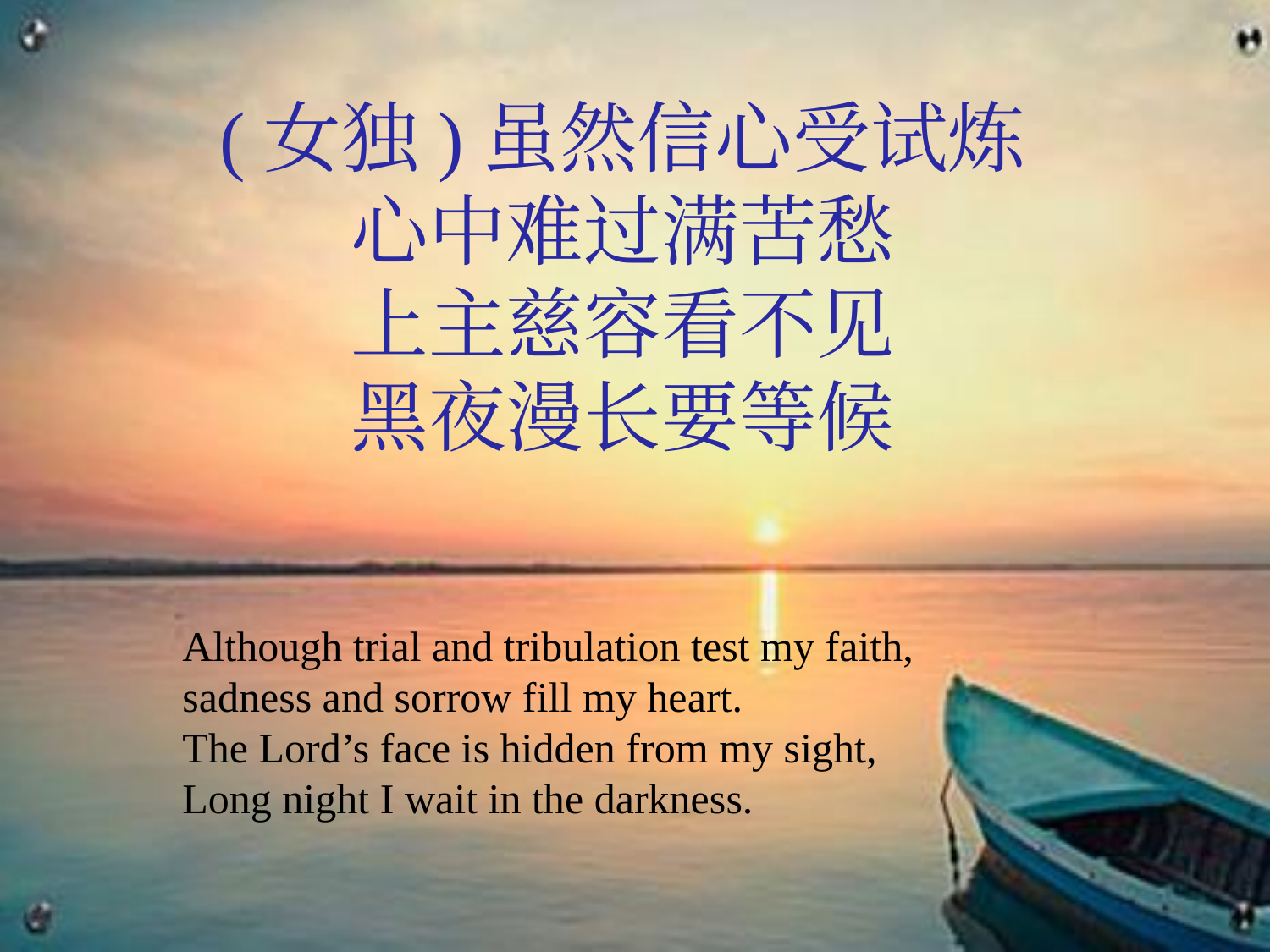

(女独)虽然信心受试炼
心中难过满苦愁
上主慈容看不见
黑夜漫长要等候
Although trial and tribulation test my faith,
sadness and sorrow fill my heart.
The Lord’s face is hidden from my sight,
Long night I wait in the darkness.